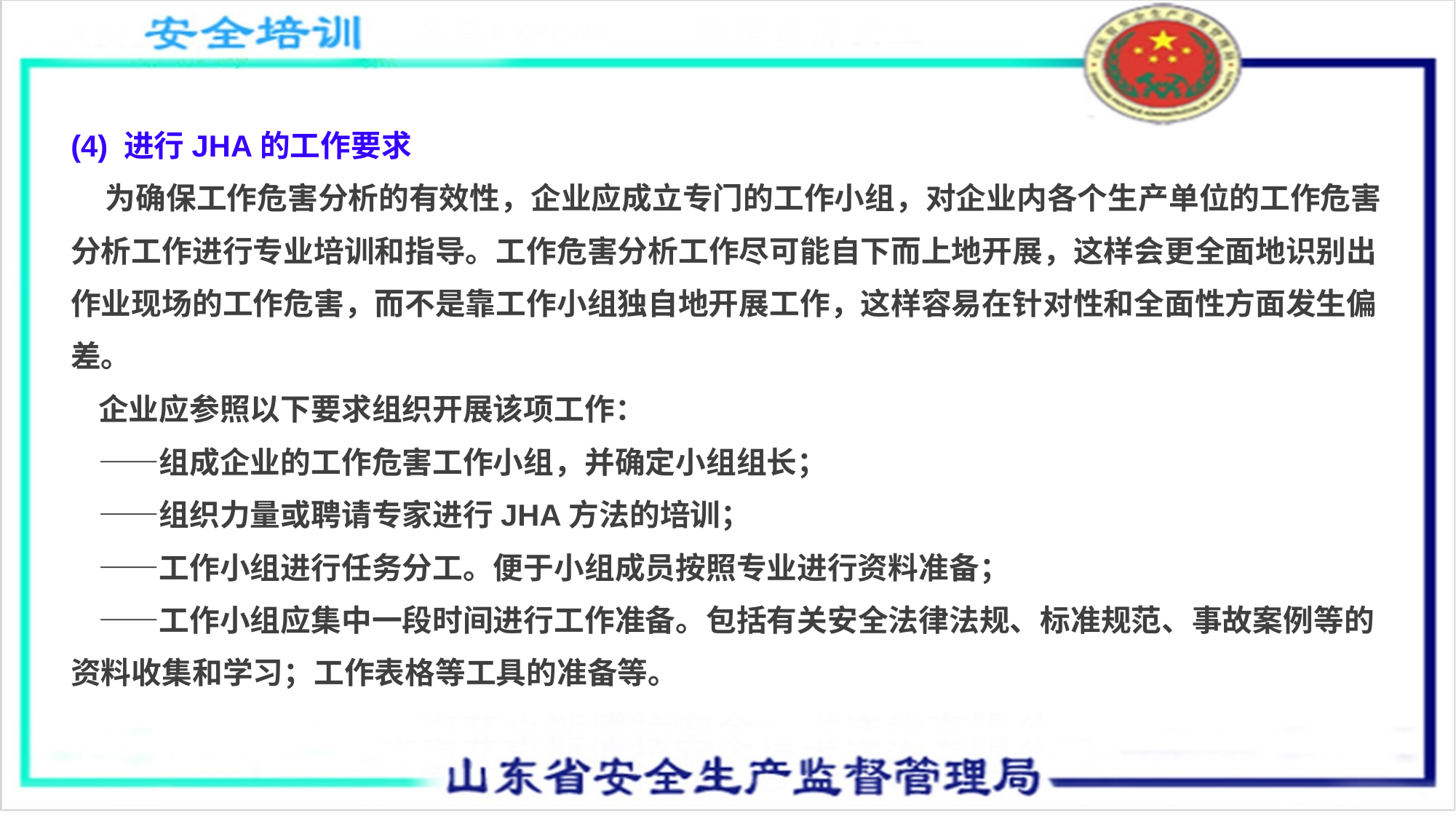

(4) 进行JHA的工作要求
     为确保工作危害分析的有效性，企业应成立专门的工作小组，对企业内各个生产单位的工作危害分析工作进行专业培训和指导。工作危害分析工作尽可能自下而上地开展，这样会更全面地识别出作业现场的工作危害，而不是靠工作小组独自地开展工作，这样容易在针对性和全面性方面发生偏差。
    企业应参照以下要求组织开展该项工作：
    ——组成企业的工作危害工作小组，并确定小组组长；
    ——组织力量或聘请专家进行JHA方法的培训；
    ——工作小组进行任务分工。便于小组成员按照专业进行资料准备；
    ——工作小组应集中一段时间进行工作准备。包括有关安全法律法规、标准规范、事故案例等的资料收集和学习；工作表格等工具的准备等。